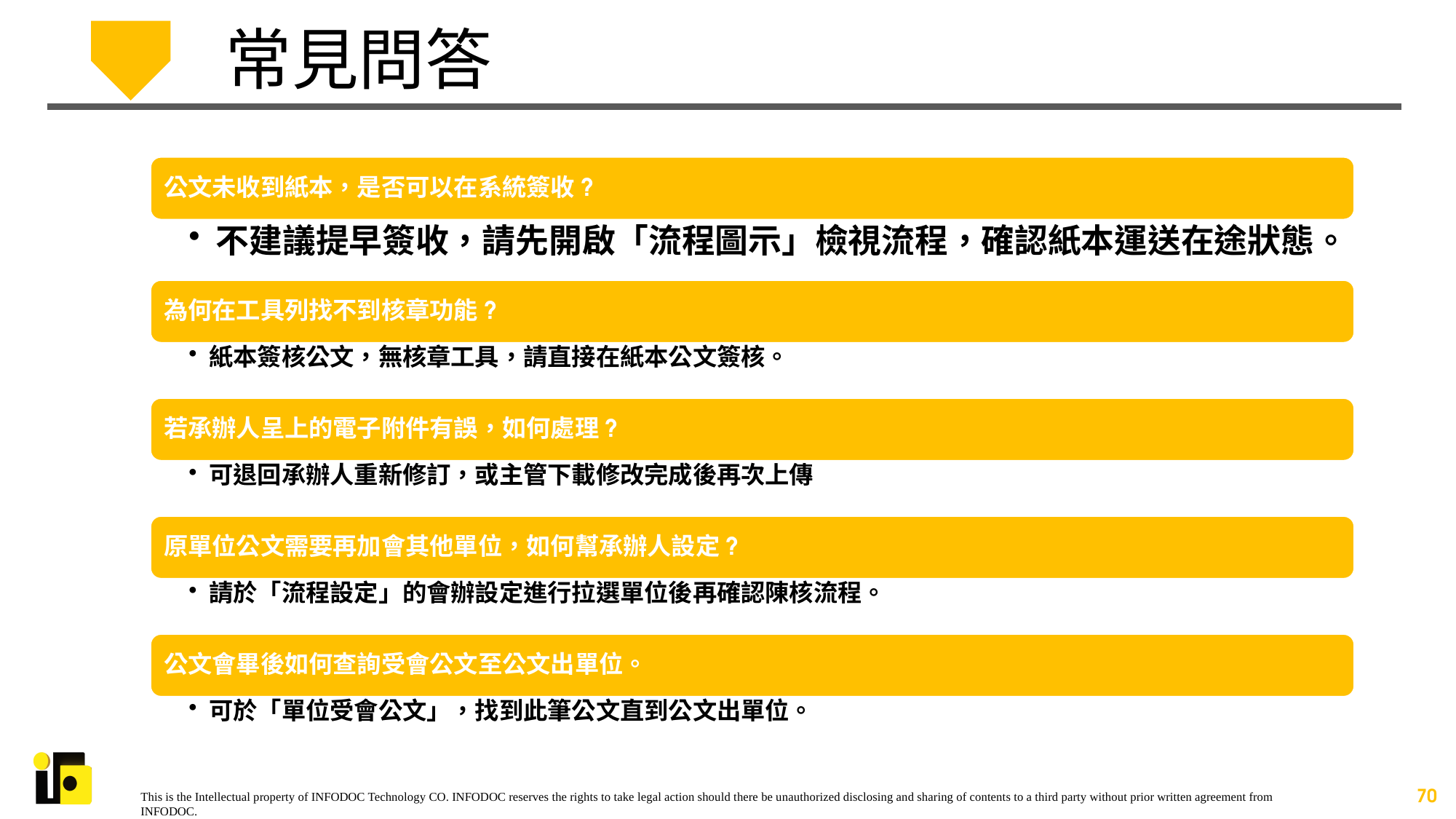

# 常見問答
公文未收到紙本，是否可以在系統簽收?
不建議提早簽收，請先開啟「流程圖示」檢視流程，確認紙本運送在途狀態。
為何在工具列找不到核章功能?
紙本簽核公文，無核章工具，請直接在紙本公文簽核。
若承辦人呈上的電子附件有誤，如何處理?
可退回承辦人重新修訂，或主管下載修改完成後再次上傳
原單位公文需要再加會其他單位，如何幫承辦人設定?
請於「流程設定」的會辦設定進行拉選單位後再確認陳核流程。
公文會畢後如何查詢受會公文至公文出單位。
可於「單位受會公文」，找到此筆公文直到公文出單位。
70